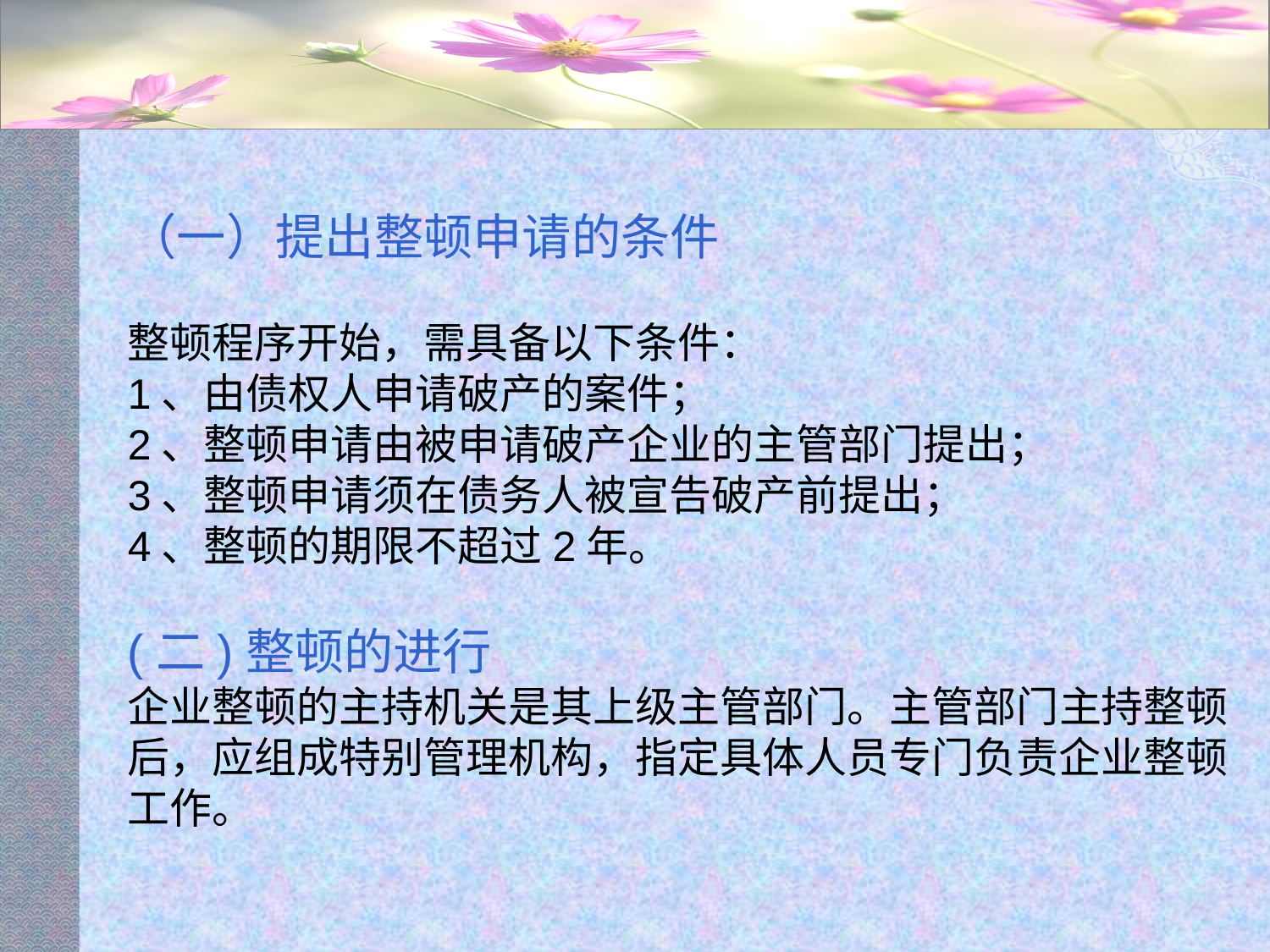

#
（一）提出整顿申请的条件

整顿程序开始，需具备以下条件：
1、由债权人申请破产的案件；
2、整顿申请由被申请破产企业的主管部门提出；
3、整顿申请须在债务人被宣告破产前提出；
4、整顿的期限不超过2年。

(二)整顿的进行
企业整顿的主持机关是其上级主管部门。主管部门主持整顿后，应组成特别管理机构，指定具体人员专门负责企业整顿工作。